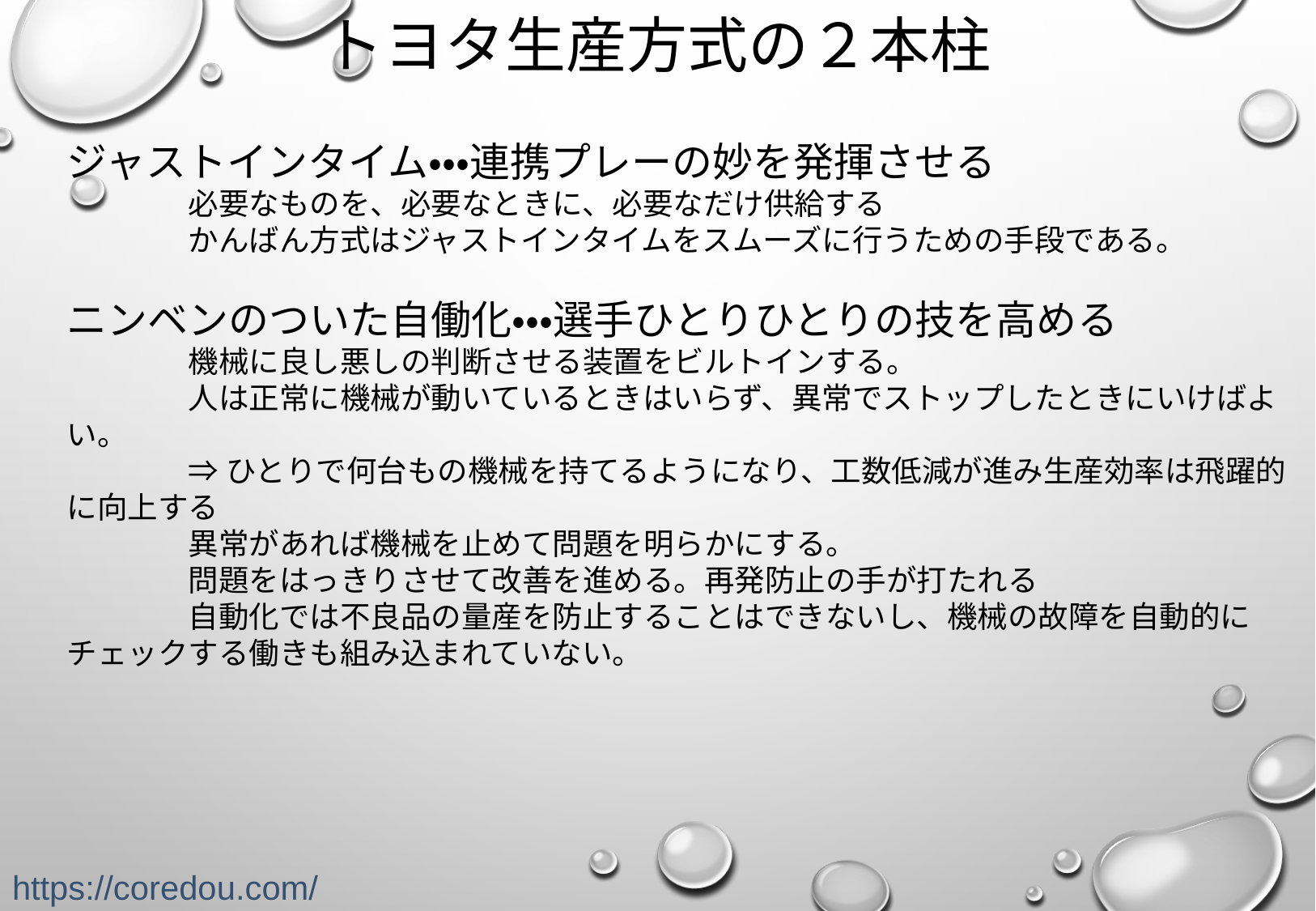

# トヨタ生産方式の２本柱
ジャストインタイム・・・連携プレーの妙を発揮させる
	必要なものを、必要なときに、必要なだけ供給する
	かんばん方式はジャストインタイムをスムーズに行うための手段である。

ニンベンのついた自働化・・・選手ひとりひとりの技を高める
	機械に良し悪しの判断させる装置をビルトインする。
	人は正常に機械が動いているときはいらず、異常でストップしたときにいけばよい。
	⇒ひとりで何台もの機械を持てるようになり、工数低減が進み生産効率は飛躍的に向上する
	異常があれば機械を止めて問題を明らかにする。
	問題をはっきりさせて改善を進める。再発防止の手が打たれる
	自動化では不良品の量産を防止することはできないし、機械の故障を自動的にチェックする働きも組み込まれていない。
https://coredou.com/